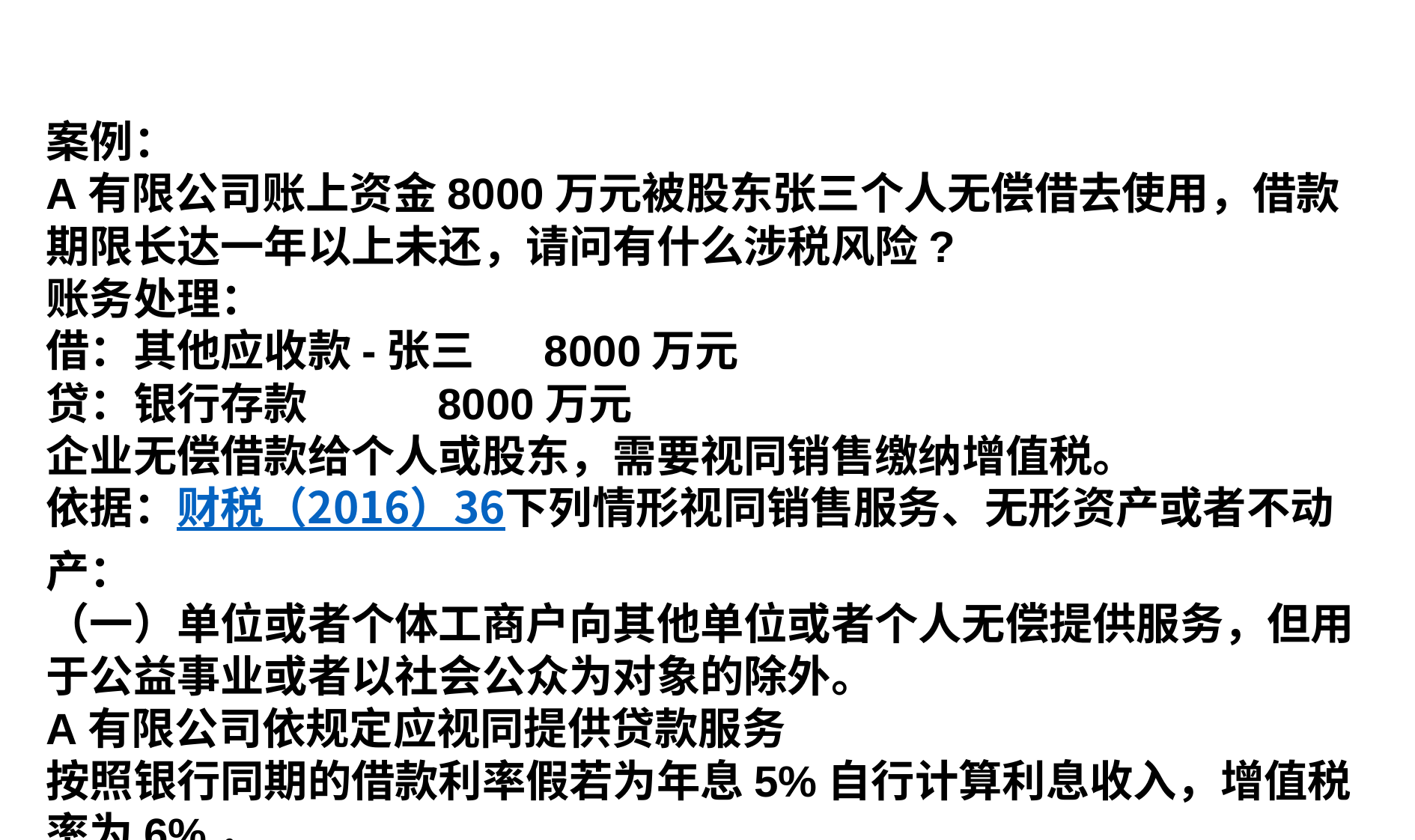

案例：
A有限公司账上资金8000万元被股东张三个人无偿借去使用，借款期限长达一年以上未还，请问有什么涉税风险?
账务处理：
借：其他应收款-张三      8000万元
贷：银行存款            8000万元
企业无偿借款给个人或股东，需要视同销售缴纳增值税。
依据：财税（2016）36下列情形视同销售服务、无形资产或者不动产：
（一）单位或者个体工商户向其他单位或者个人无偿提供服务，但用于公益事业或者以社会公众为对象的除外。
A有限公司依规定应视同提供贷款服务
按照银行同期的借款利率假若为年息5%自行计算利息收入，增值税率为6%，